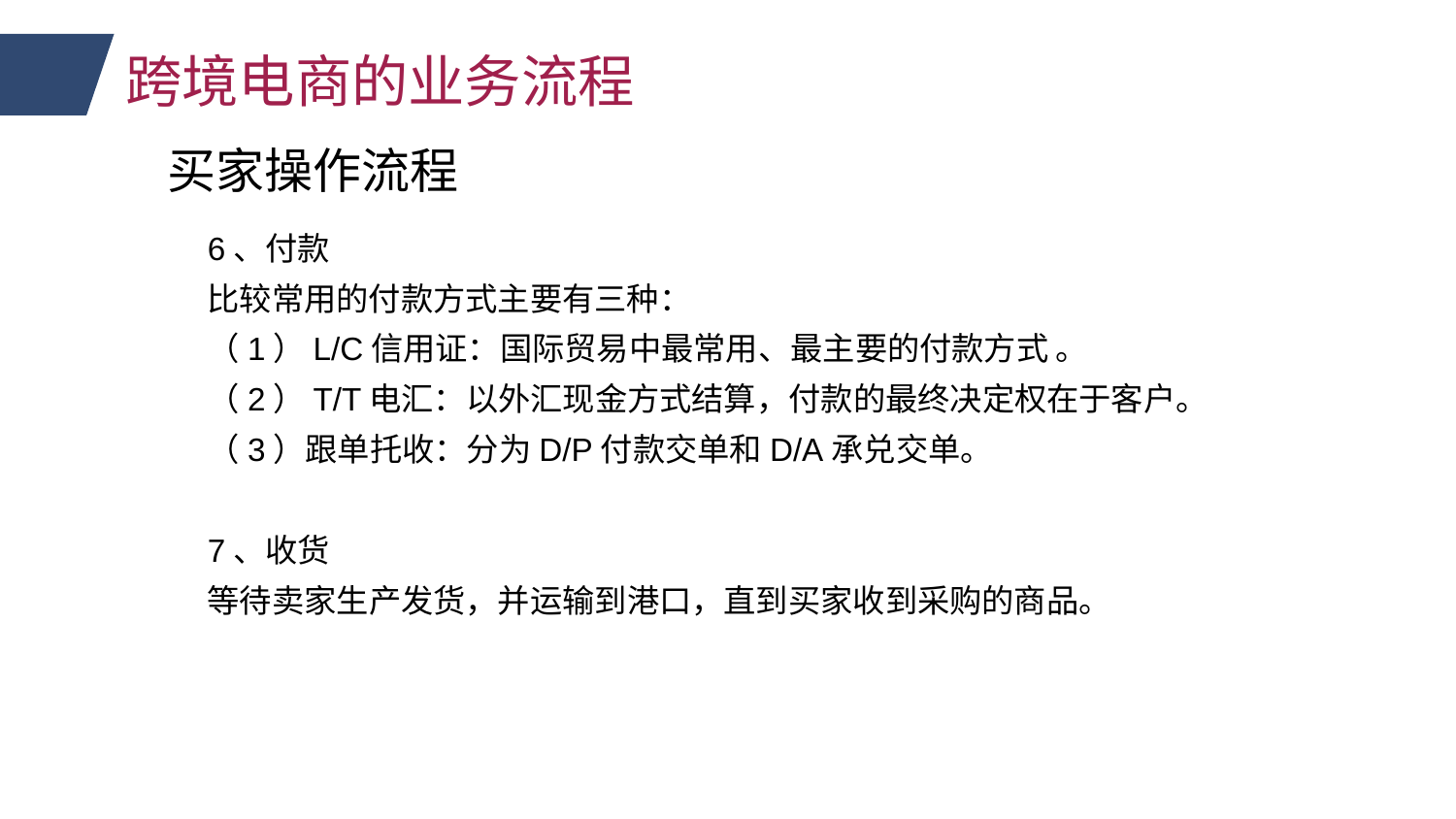

跨境电商的业务流程
买家操作流程
6、付款
比较常用的付款方式主要有三种：
（1）L/C信用证：国际贸易中最常用、最主要的付款方式 。
（2）T/T电汇：以外汇现金方式结算，付款的最终决定权在于客户。
（3）跟单托收：分为D/P付款交单和D/A承兑交单。

7、收货
等待卖家生产发货，并运输到港口，直到买家收到采购的商品。